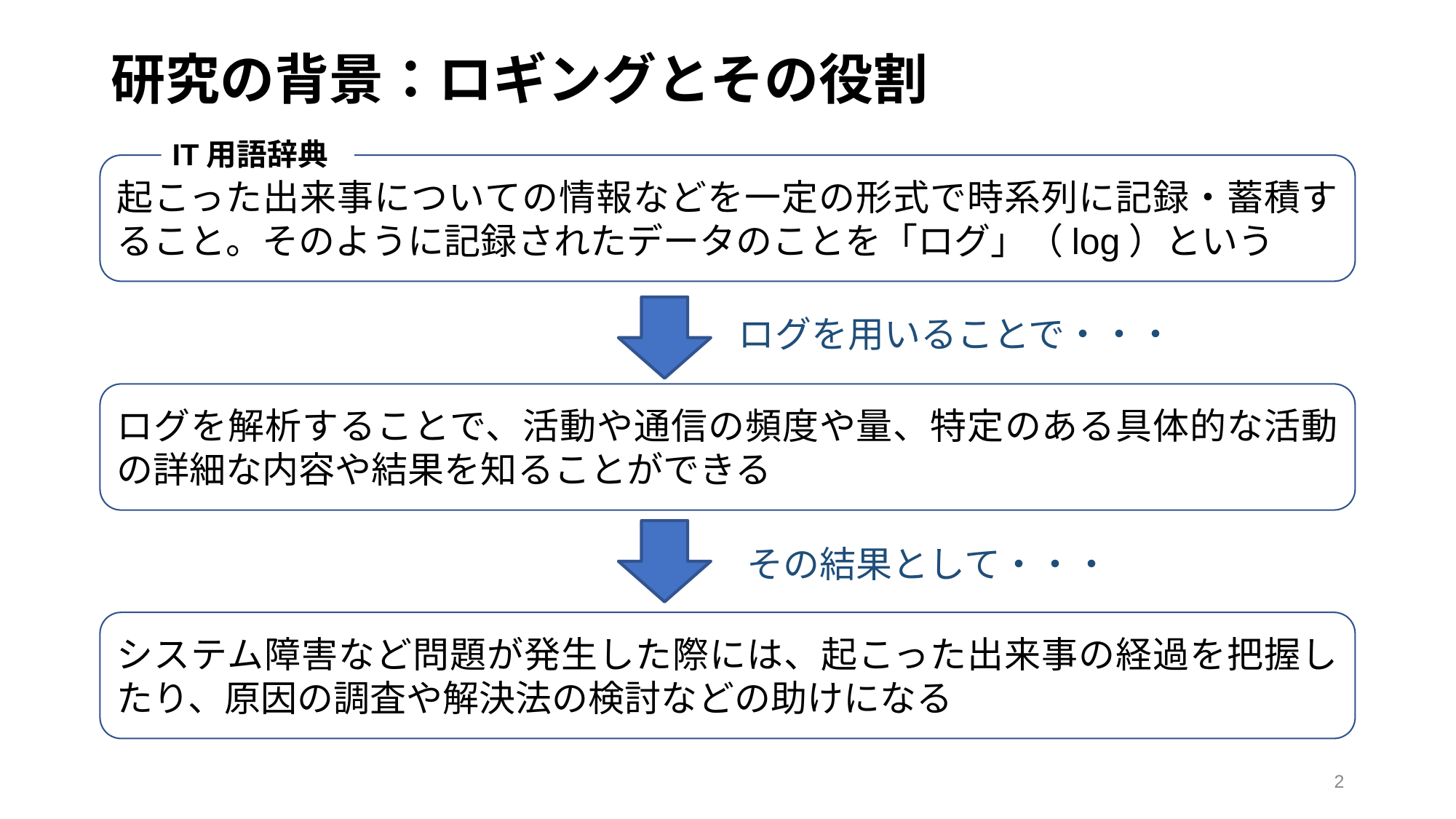

# 研究の背景：ロギングとその役割
IT用語辞典
起こった出来事についての情報などを一定の形式で時系列に記録・蓄積すること。そのように記録されたデータのことを「ログ」（log）という

ログを用いることで・・・
ログを解析することで、活動や通信の頻度や量、特定のある具体的な活動の詳細な内容や結果を知ることができる

その結果として・・・
システム障害など問題が発生した際には、起こった出来事の経過を把握したり、原因の調査や解決法の検討などの助けになる
2